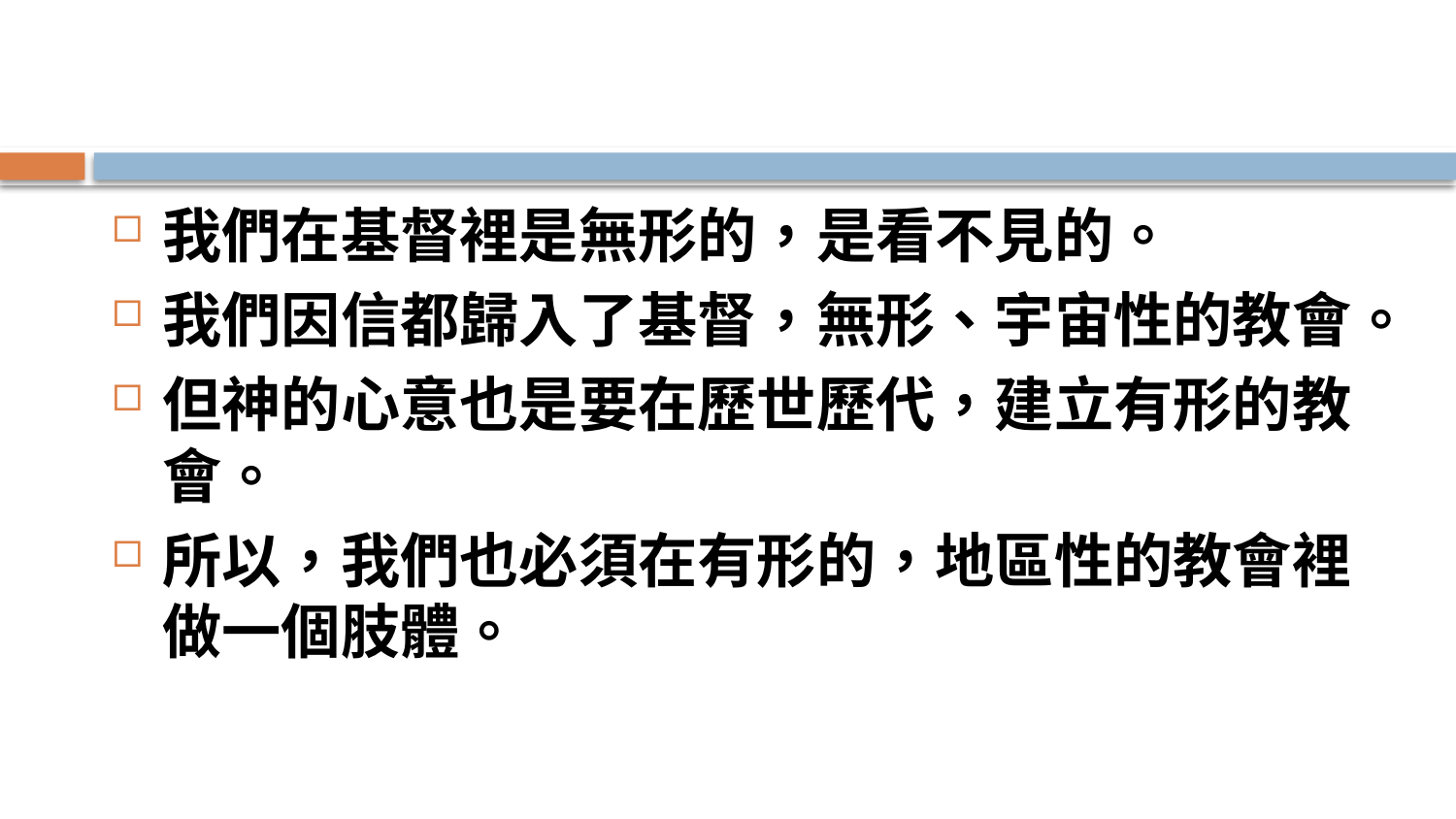

#
我們在基督裡是無形的，是看不見的。
我們因信都歸入了基督，無形、宇宙性的教會。
但神的心意也是要在歷世歷代，建立有形的教會。
所以，我們也必須在有形的，地區性的教會裡做一個肢體。